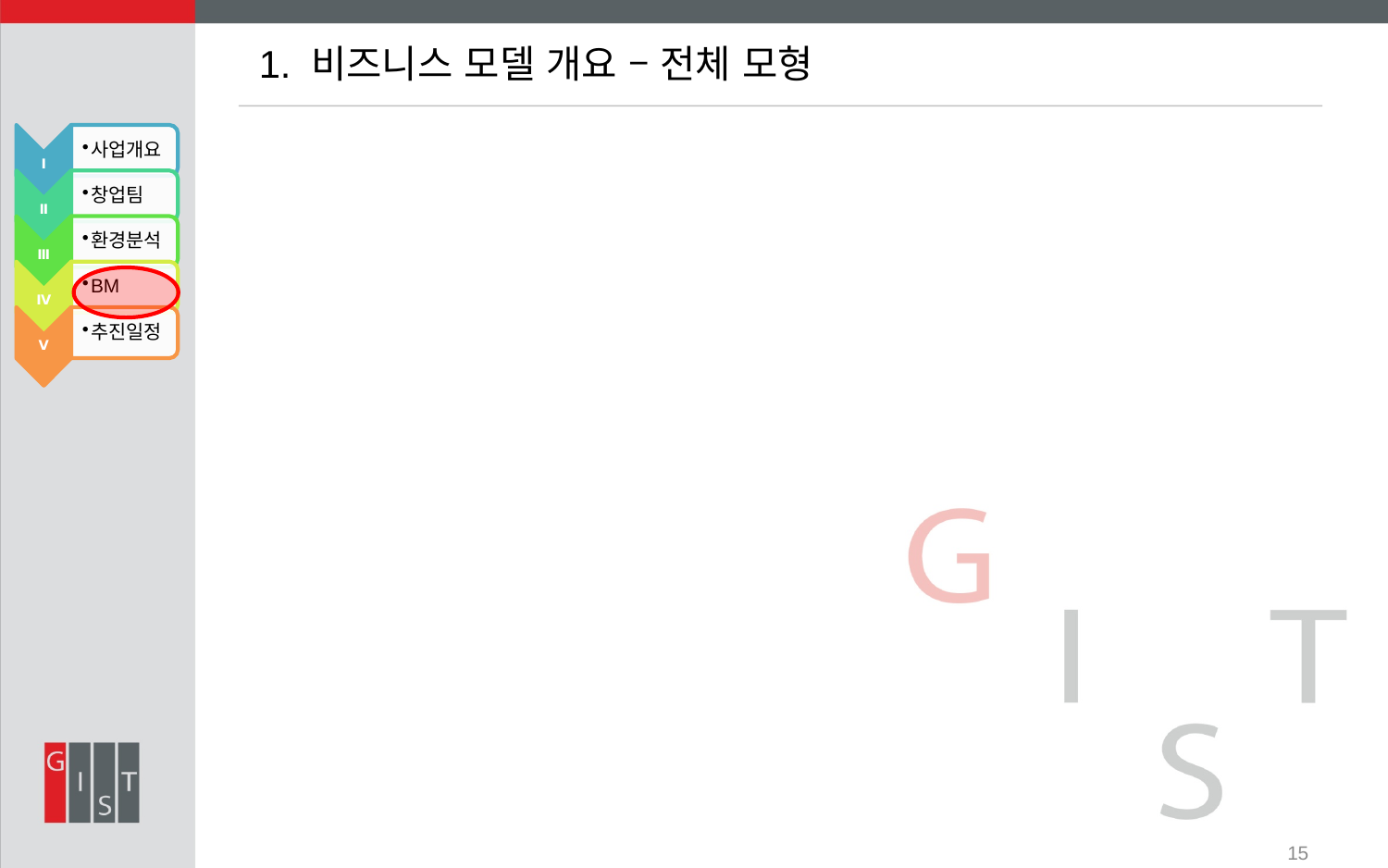

1. 비즈니스 모델 개요 – 전체 모형

Ⅰ
사업개요
Ⅱ
창업팀
Ⅲ
환경분석
Ⅳ
BM
Ⅴ
추진일정

15